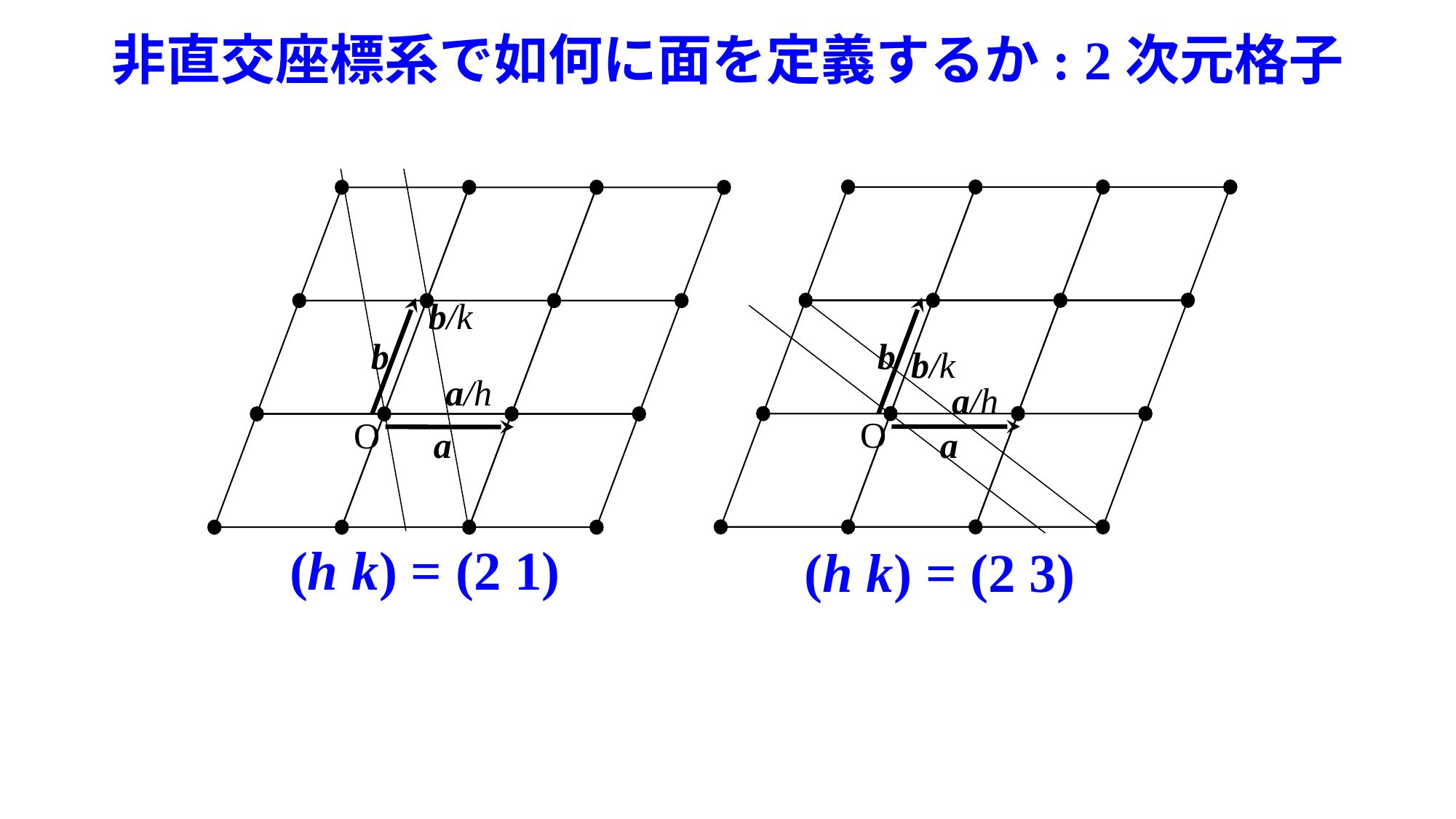

# 非直交座標系で如何に面を定義するか: 2次元格子

b/k

b
b
b/k
a/h
a/h

O

O

a
a

(h k) = (2 1)
(h k) = (2 3)